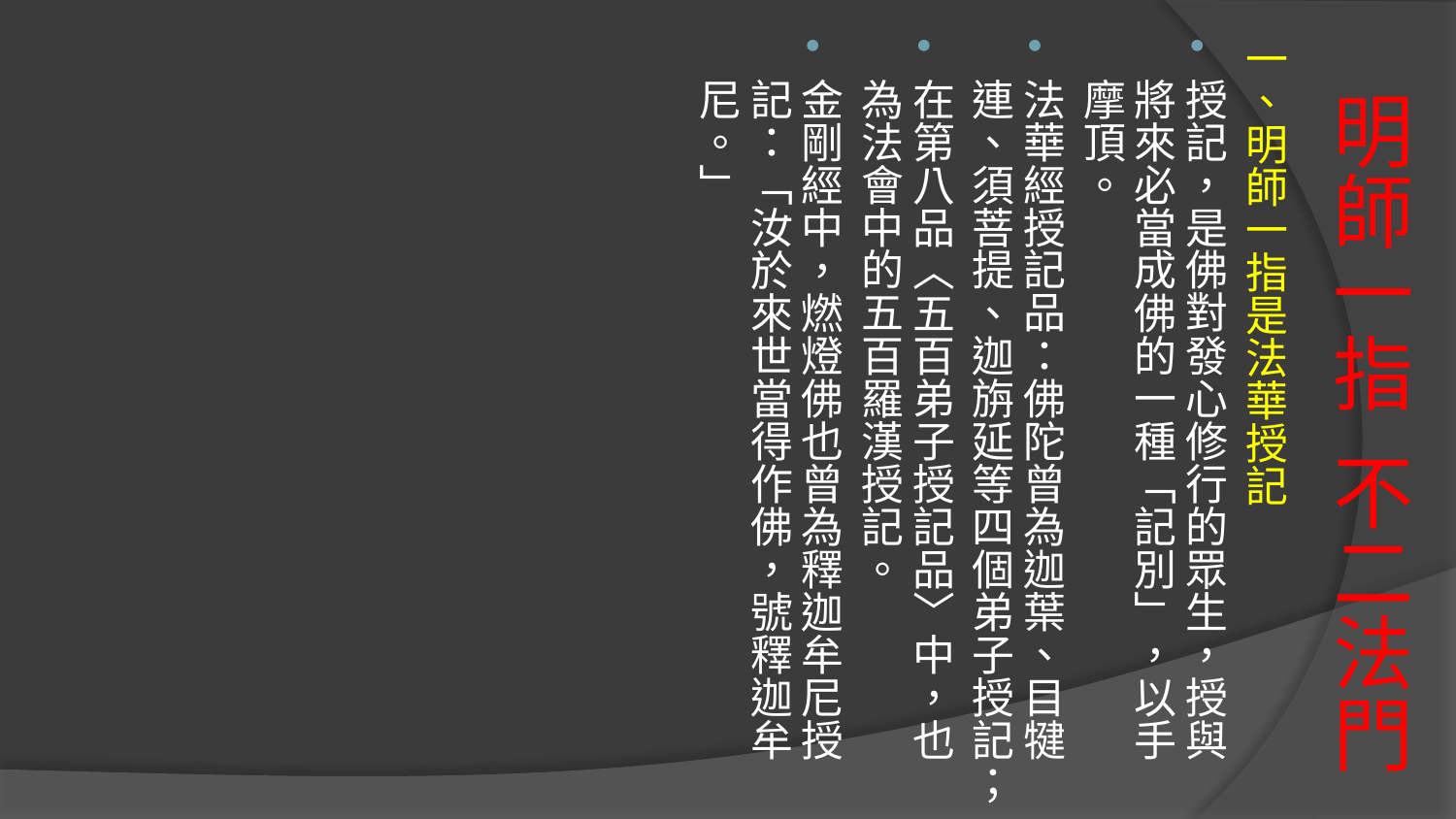

一、明師一指是法華授記
授記，是佛對發心修行的眾生，授與將來必當成佛的一種「記別」，以手摩頂。
法華經授記品：佛陀曾為迦葉、目犍連、須菩提、迦旃延等四個弟子授記；
在第八品〈五百弟子授記品〉中，也為法會中的五百羅漢授記。
金剛經中，燃燈佛也曾為釋迦牟尼授記：「汝於來世當得作佛，號釋迦牟尼。」

# 明師一指  不二法門